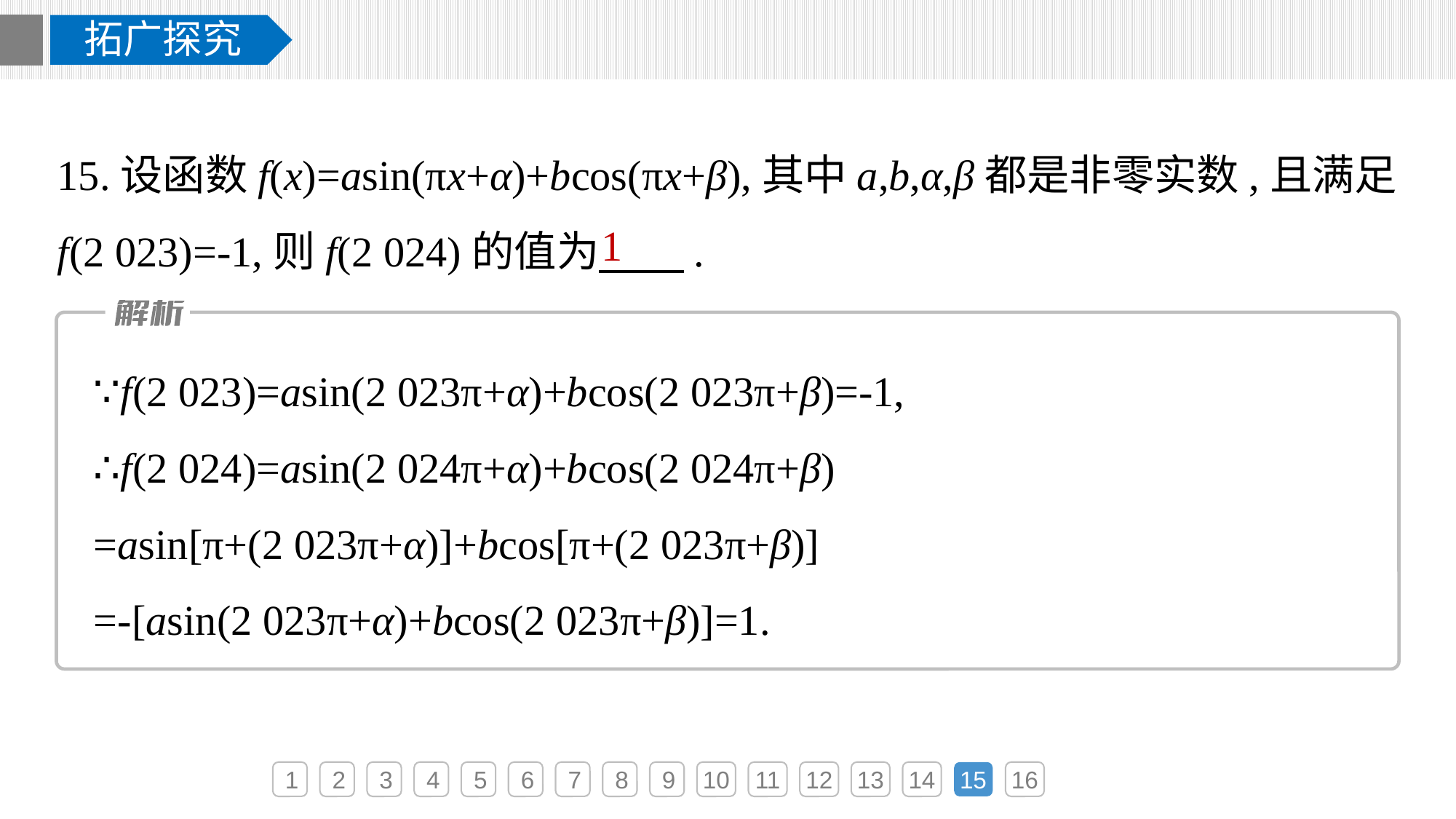

拓广探究

15.设函数f(x)=asin(πx+α)+bcos(πx+β),其中a,b,α,β都是非零实数,且满足
f(2 023)=-1,则f(2 024)的值为　　.
1

∵f(2 023)=asin(2 023π+α)+bcos(2 023π+β)=-1,
∴f(2 024)=asin(2 024π+α)+bcos(2 024π+β)
=asin[π+(2 023π+α)]+bcos[π+(2 023π+β)]
=-[asin(2 023π+α)+bcos(2 023π+β)]=1.
1
2
3
4
5
6
7
8
9
10
11
12
13
14
15
16